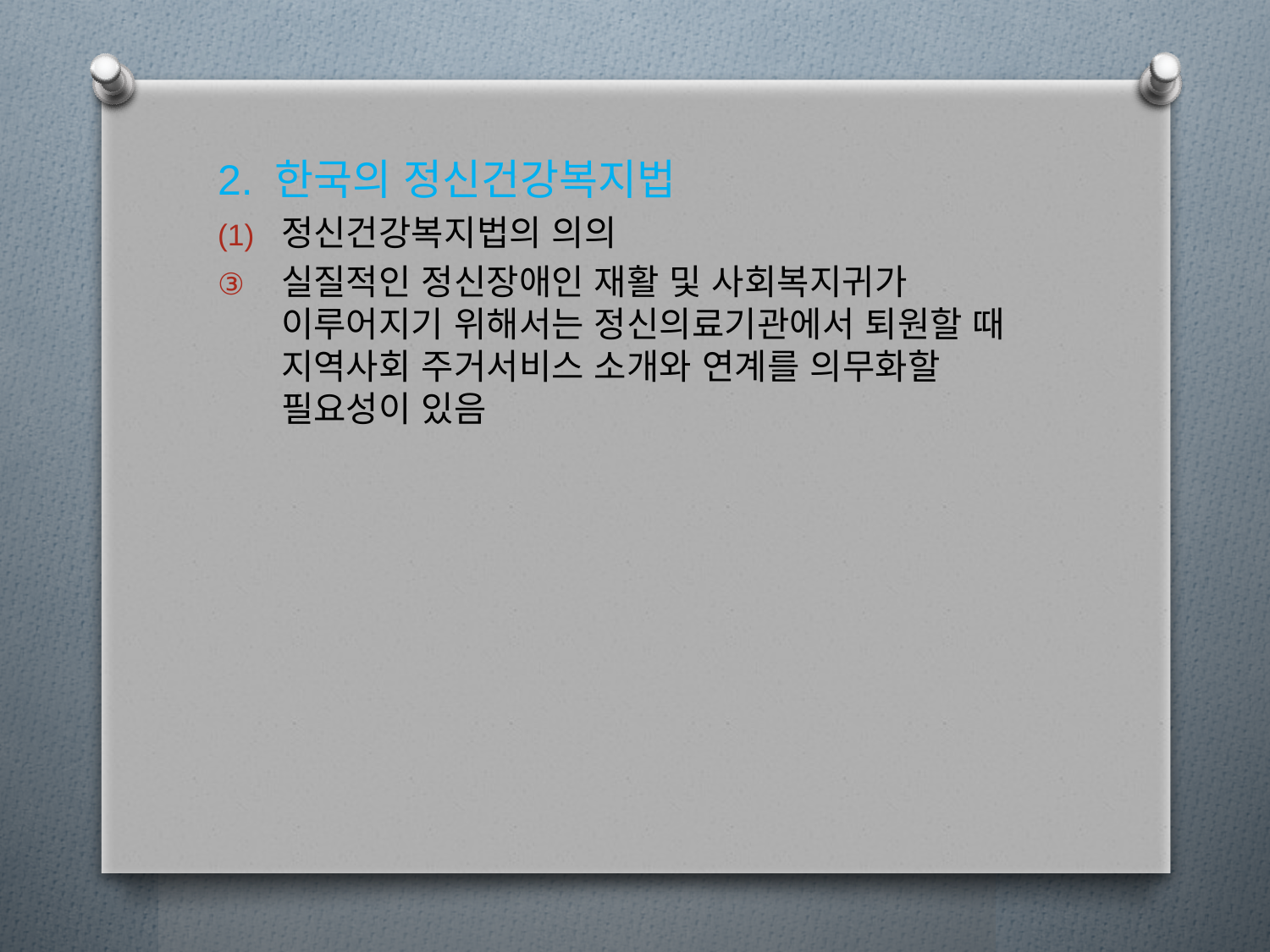

2. 한국의 정신건강복지법
정신건강복지법의 의의
실질적인 정신장애인 재활 및 사회복지귀가 이루어지기 위해서는 정신의료기관에서 퇴원할 때 지역사회 주거서비스 소개와 연계를 의무화할 필요성이 있음